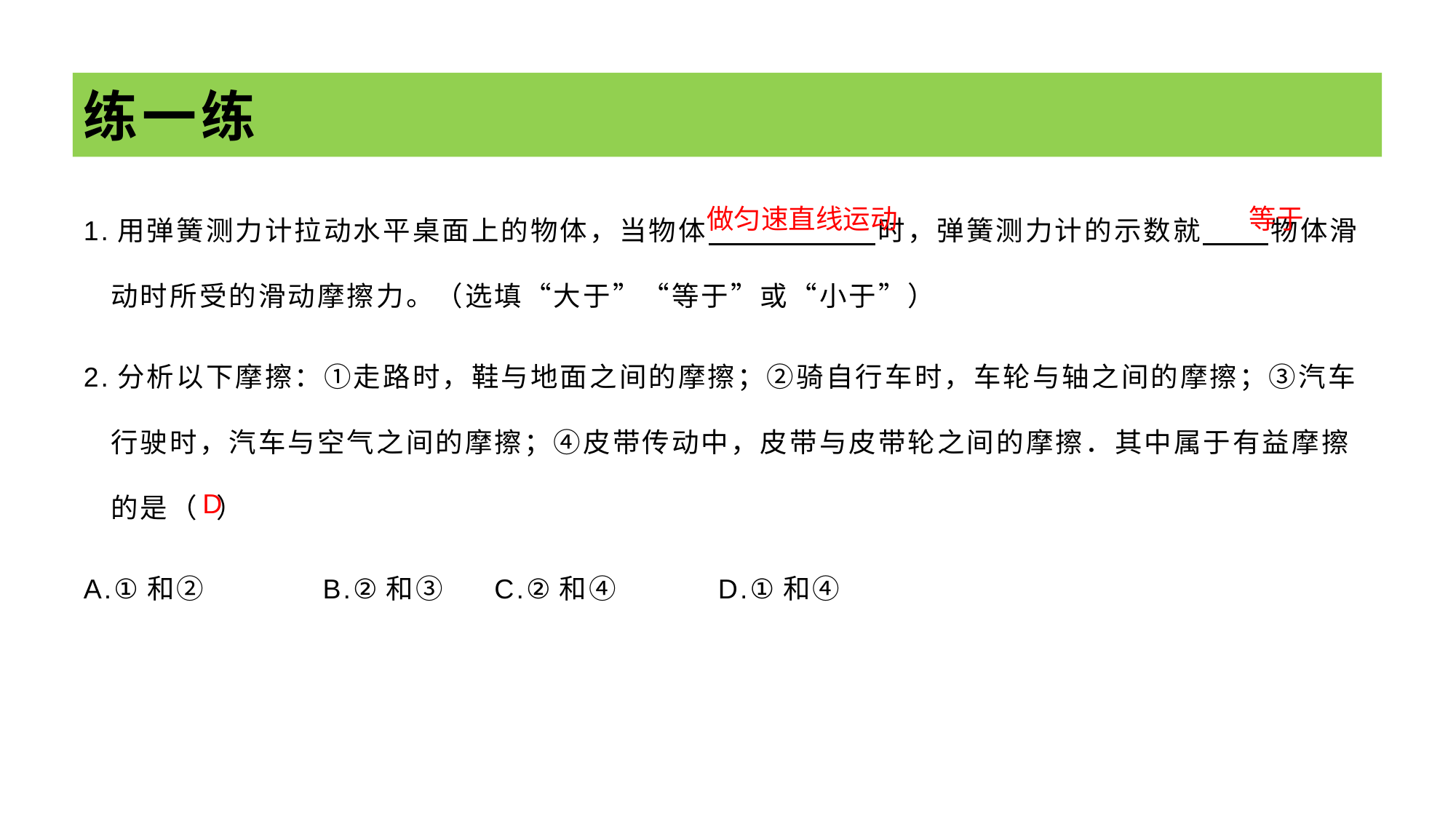

# 练一练
1.用弹簧测力计拉动水平桌面上的物体，当物体                    时，弹簧测力计的示数就        物体滑动时所受的滑动摩擦力。（选填“大于”“等于”或“小于”）
2.分析以下摩擦：①走路时，鞋与地面之间的摩擦；②骑自行车时，车轮与轴之间的摩擦；③汽车行驶时，汽车与空气之间的摩擦；④皮带传动中，皮带与皮带轮之间的摩擦．其中属于有益摩擦的是（  ）
A.①和②             B.②和③     C.②和④           D.①和④

做匀速直线运动
等于
D